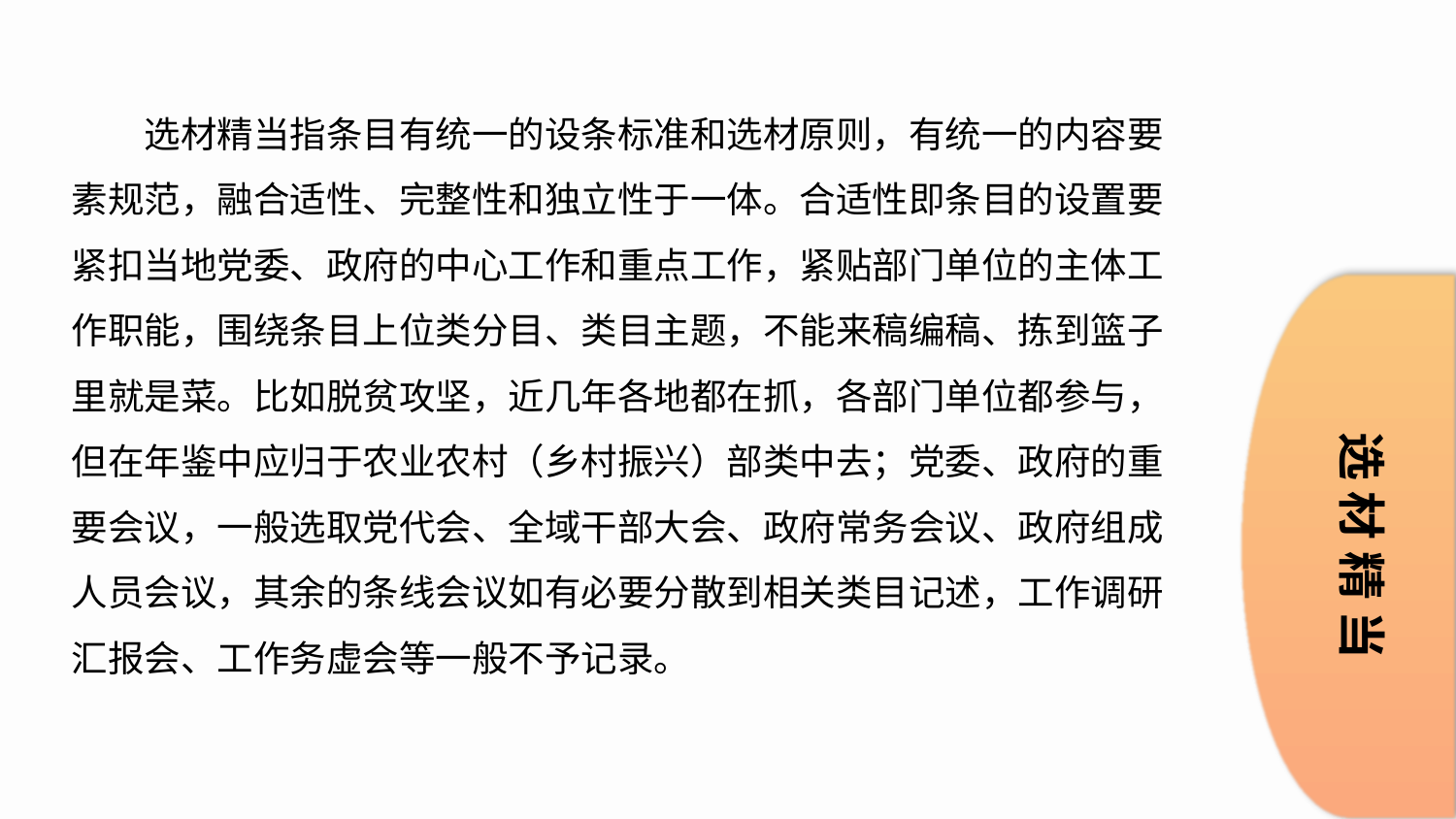

选材精当指条目有统一的设条标准和选材原则，有统一的内容要素规范，融合适性、完整性和独立性于一体。合适性即条目的设置要紧扣当地党委、政府的中心工作和重点工作，紧贴部门单位的主体工作职能，围绕条目上位类分目、类目主题，不能来稿编稿、拣到篮子里就是菜。比如脱贫攻坚，近几年各地都在抓，各部门单位都参与，但在年鉴中应归于农业农村（乡村振兴）部类中去；党委、政府的重要会议，一般选取党代会、全域干部大会、政府常务会议、政府组成人员会议，其余的条线会议如有必要分散到相关类目记述，工作调研汇报会、工作务虚会等一般不予记录。
选 材 精 当